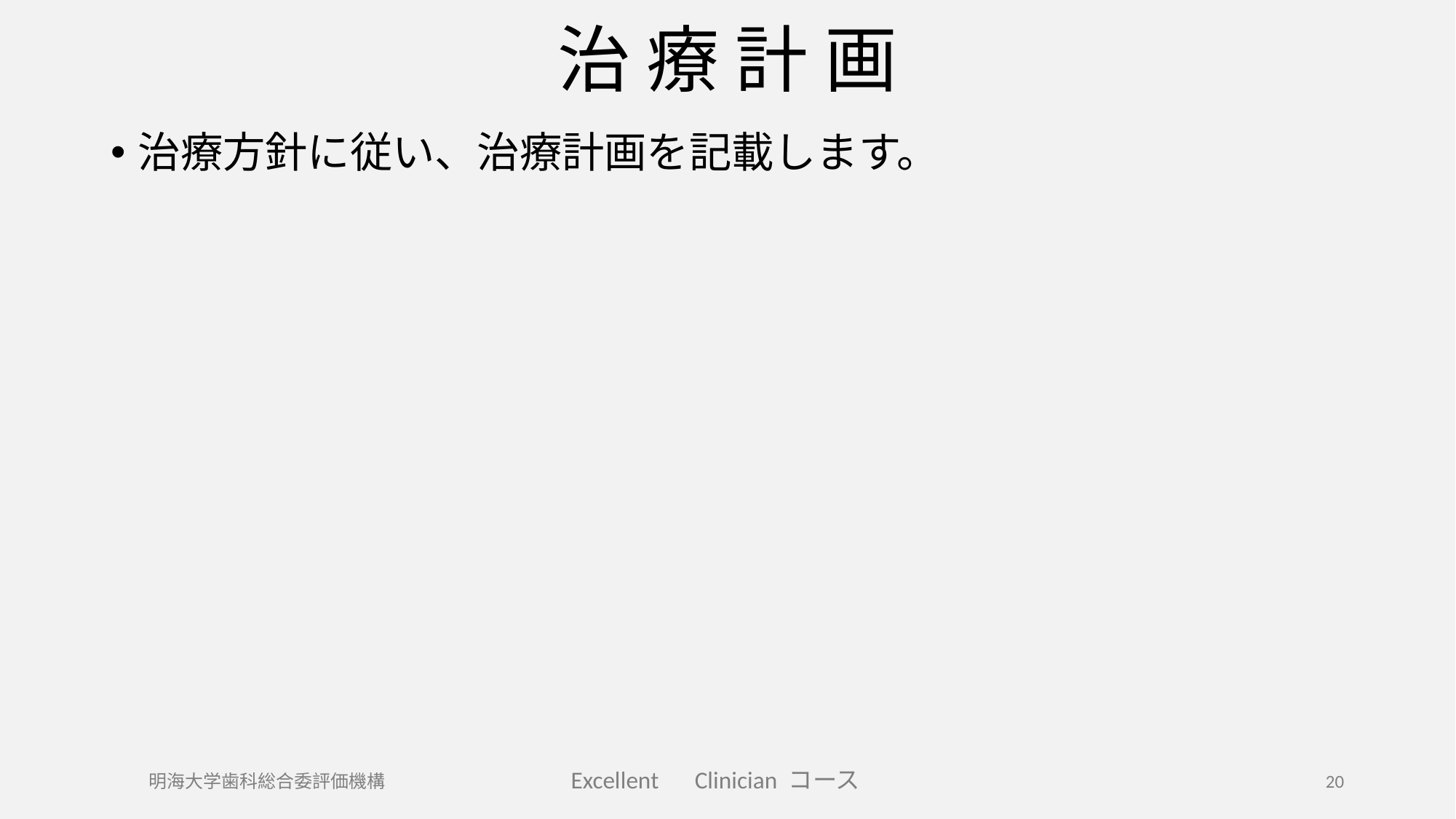

# 治 療 計 画
治療方針に従い、治療計画を記載します。
明海大学歯科総合委評価機構
20